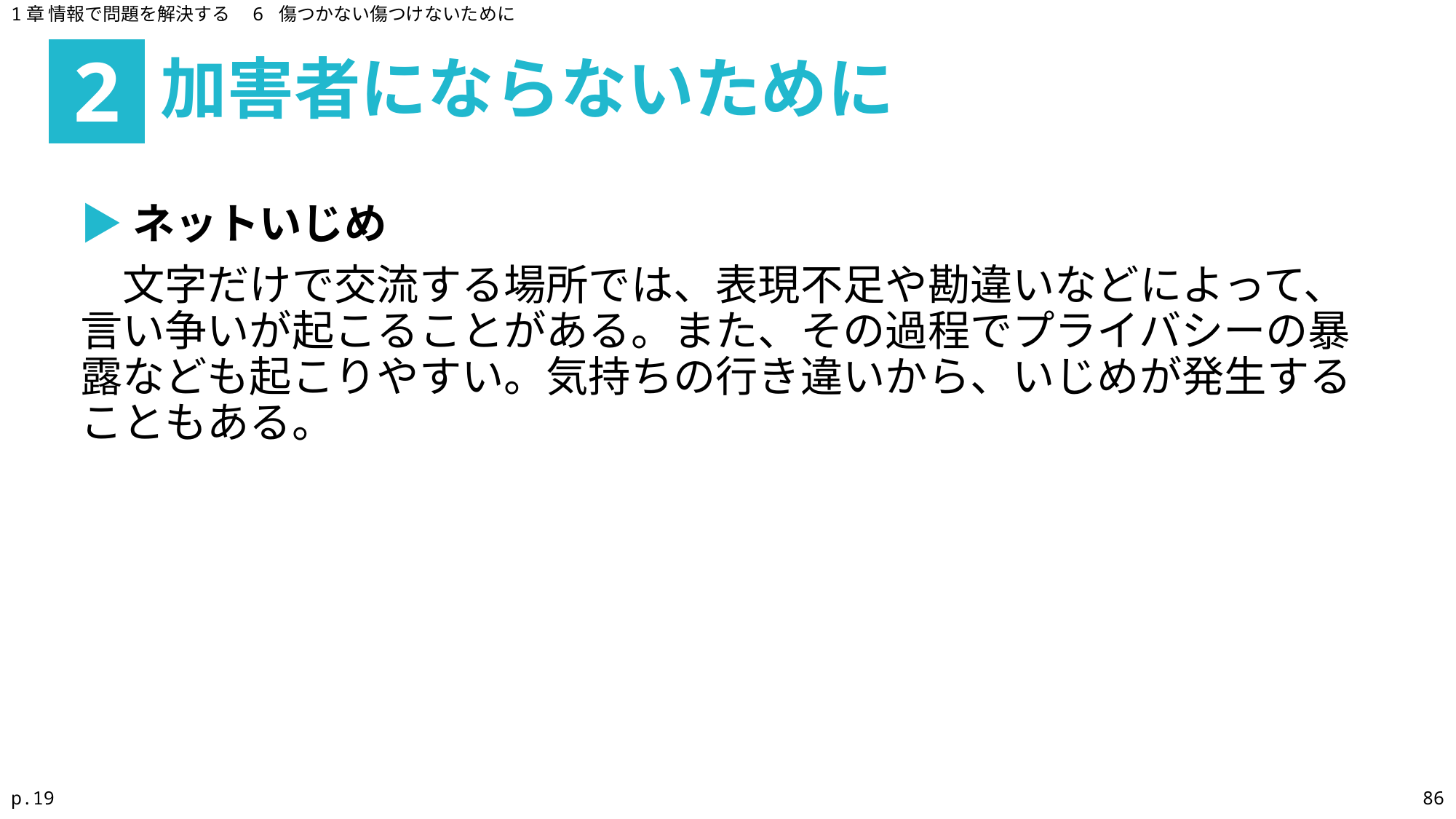

1章 情報で問題を解決する　6 傷つかない傷つけないために
加害者にならないために
2
▶ネットいじめ
　文字だけで交流する場所では、表現不足や勘違いなどによって、言い争いが起こることがある。また、その過程でプライバシーの暴露なども起こりやすい。気持ちの行き違いから、いじめが発生することもある。
p.19
86